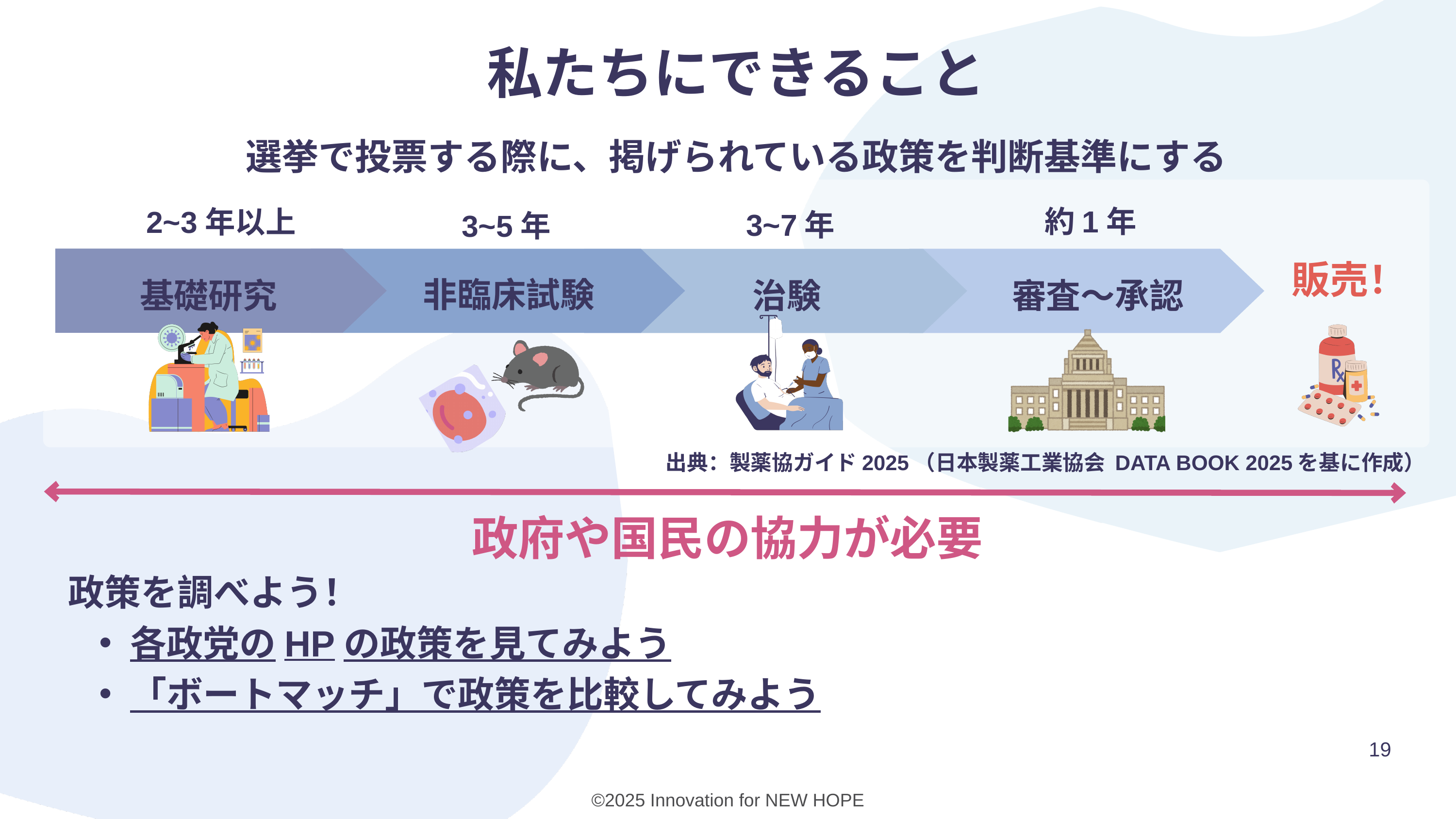

私たちにできること
選挙で投票する際に、掲げられている政策を判断基準にする

約1年
2~3年以上
3~7年
3~5年

販売！

基礎研究

非臨床試験

治験

審査～承認

出典：製薬協ガイド2025（日本製薬工業協会 DATA BOOK 2025を基に作成）

政府や国民の協力が必要
政策を調べよう！
各政党のHPの政策を見てみよう
「ボートマッチ」で政策を比較してみよう
19
©2025 Innovation for NEW HOPE